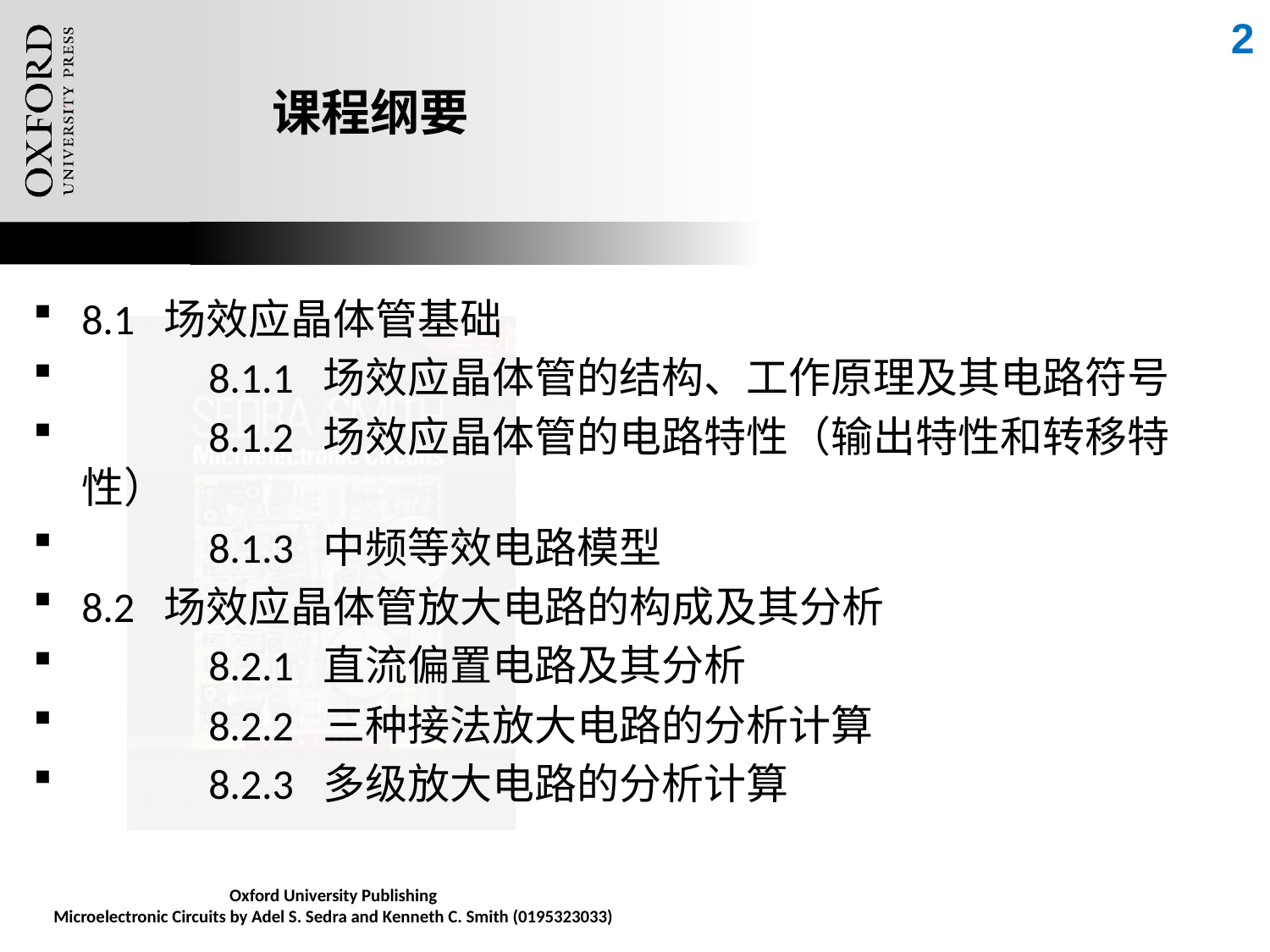

2
# 课程纲要
8.1  场效应晶体管基础
	8.1.1  场效应晶体管的结构、工作原理及其电路符号
	8.1.2  场效应晶体管的电路特性（输出特性和转移特性）
	8.1.3  中频等效电路模型
8.2  场效应晶体管放大电路的构成及其分析
	8.2.1  直流偏置电路及其分析
	8.2.2  三种接法放大电路的分析计算
	8.2.3  多级放大电路的分析计算

Oxford University Publishing
Microelectronic Circuits by Adel S. Sedra and Kenneth C. Smith (0195323033)